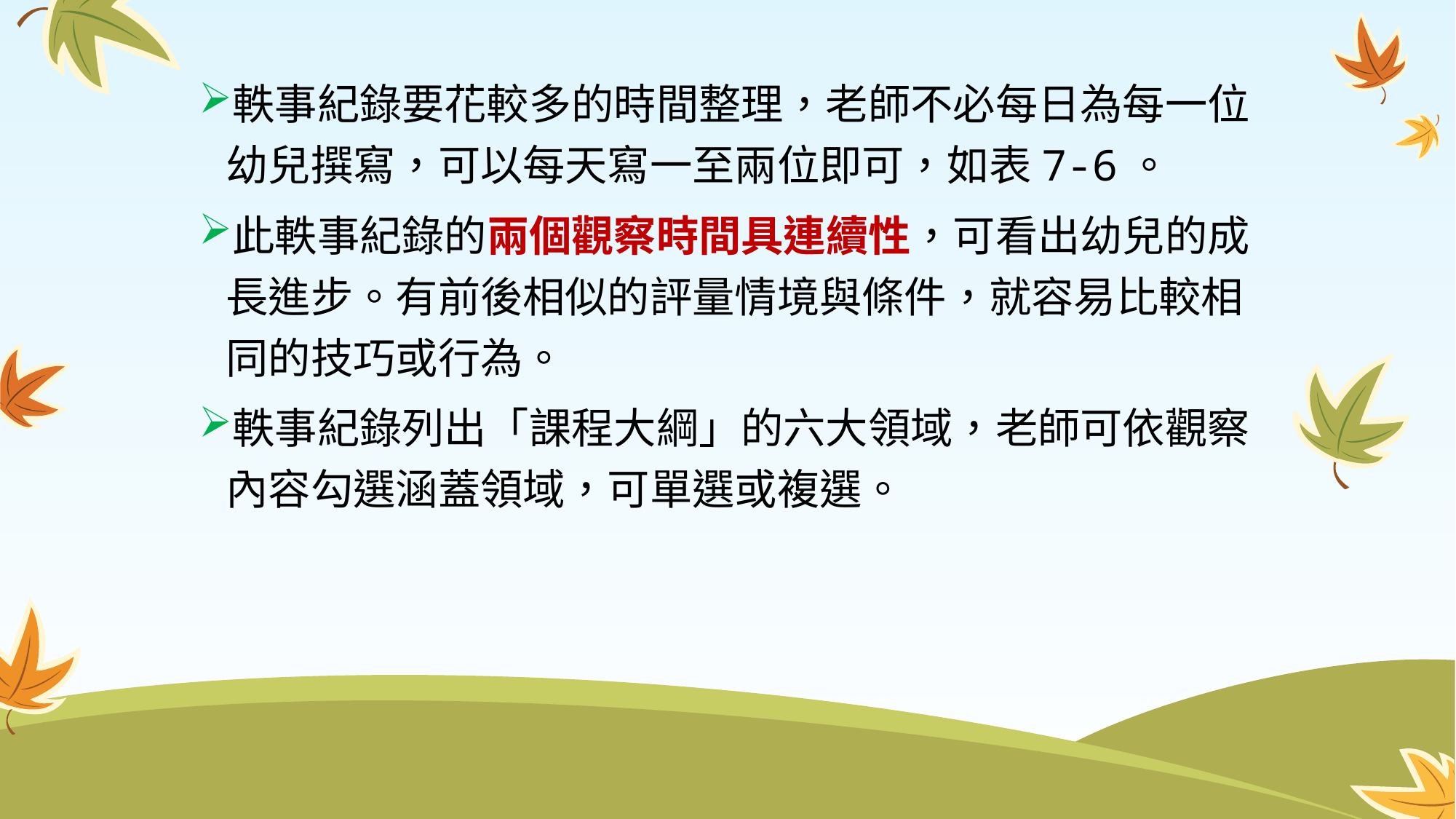

軼事紀錄要花較多的時間整理，老師不必每日為每一位幼兒撰寫，可以每天寫一至兩位即可，如表7-6。
此軼事紀錄的兩個觀察時間具連續性，可看出幼兒的成長進步。有前後相似的評量情境與條件，就容易比較相同的技巧或行為。
軼事紀錄列出「課程大綱」的六大領域，老師可依觀察內容勾選涵蓋領域，可單選或複選。